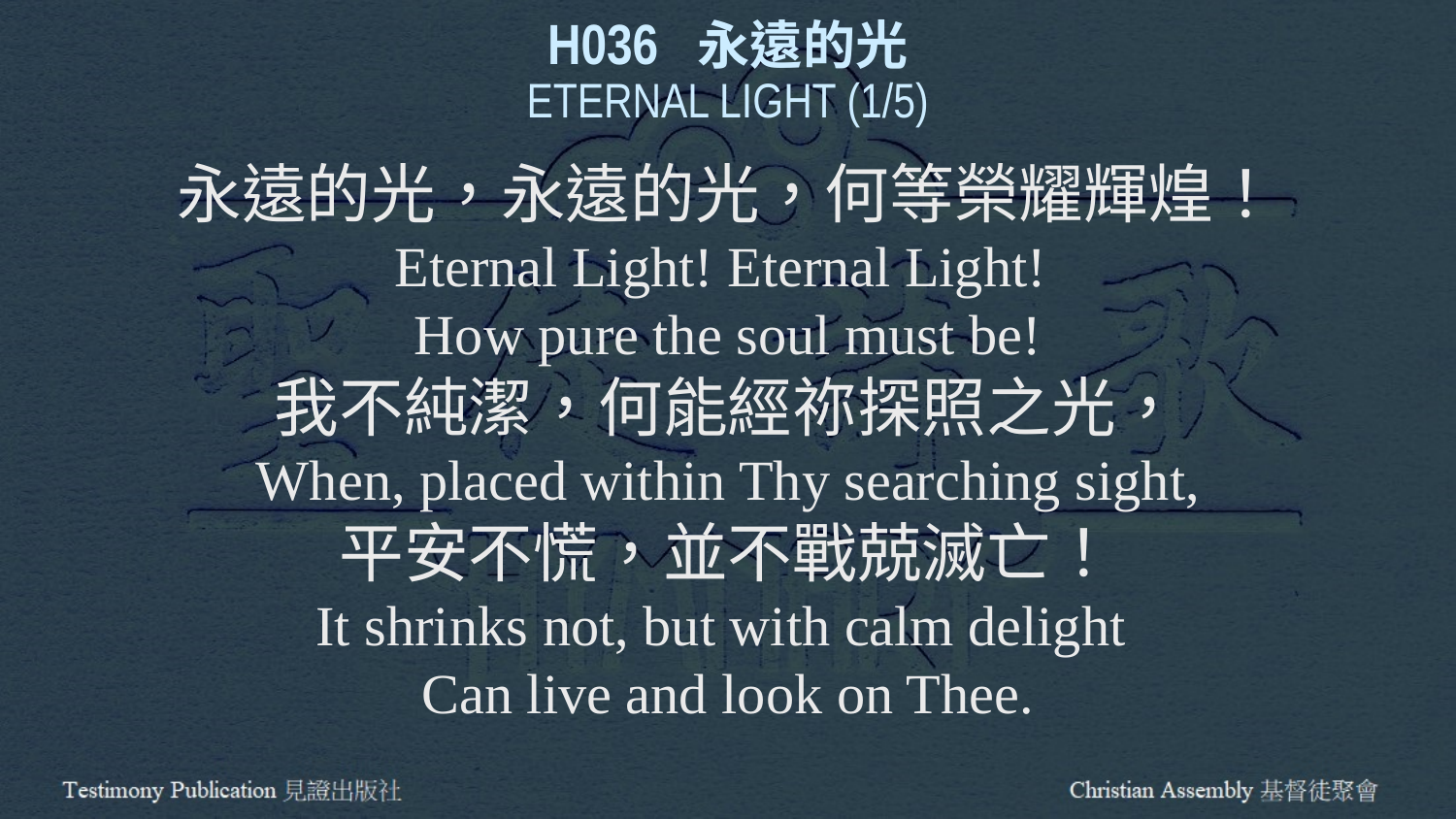

H036  永遠的光
ETERNAL LIGHT (1/5)
永遠的光，永遠的光，何等榮耀輝煌！
Eternal Light! Eternal Light!
How pure the soul must be!
我不純潔，何能經祢探照之光，
When, placed within Thy searching sight,
平安不慌，並不戰兢滅亡！
It shrinks not, but with calm delight
Can live and look on Thee.